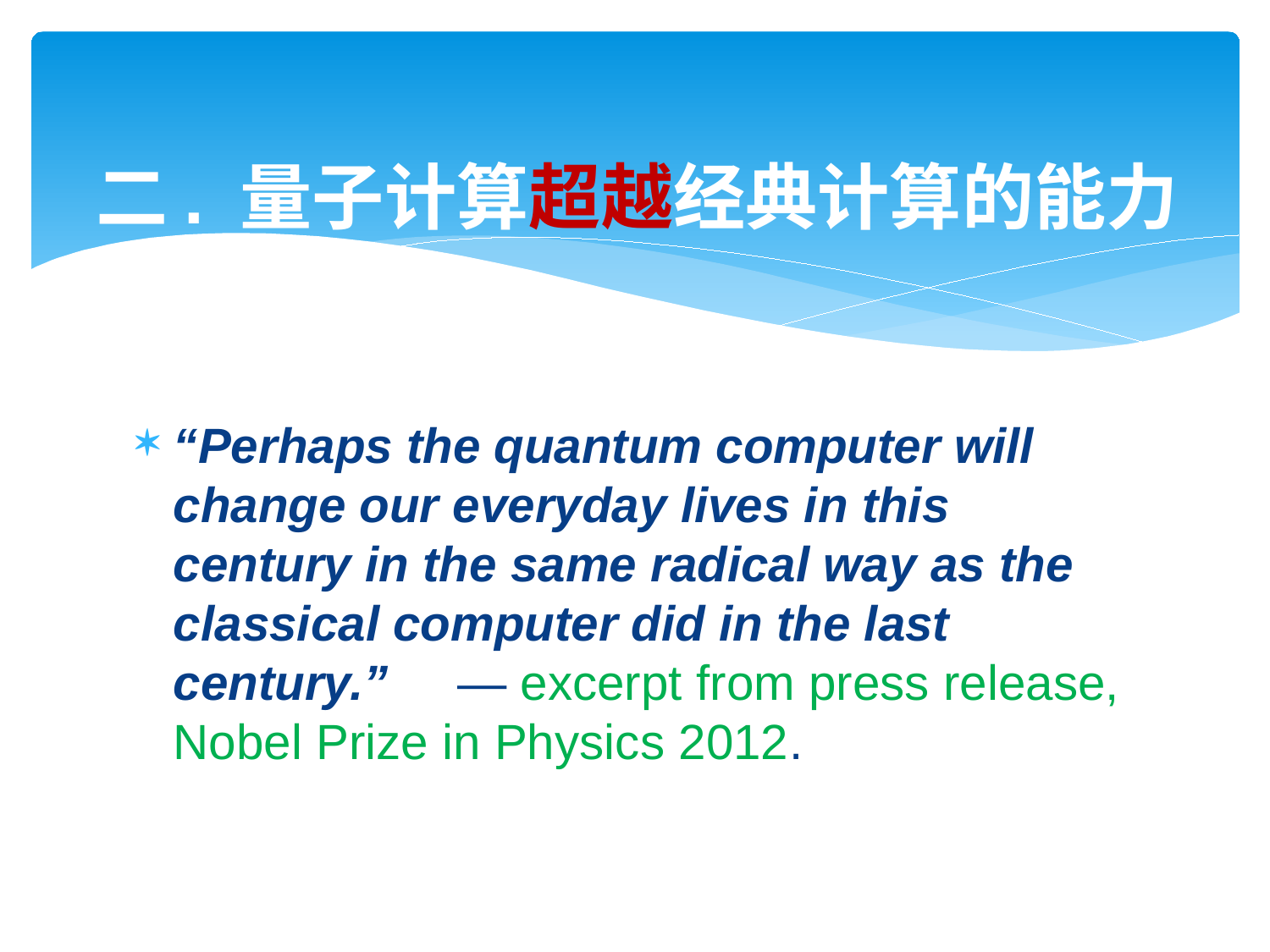

# 二. 量子计算超越经典计算的能力

“Perhaps the quantum computer will change our everyday lives in this century in the same radical way as the classical computer did in the last century.”     — excerpt from press release, Nobel Prize in Physics 2012.